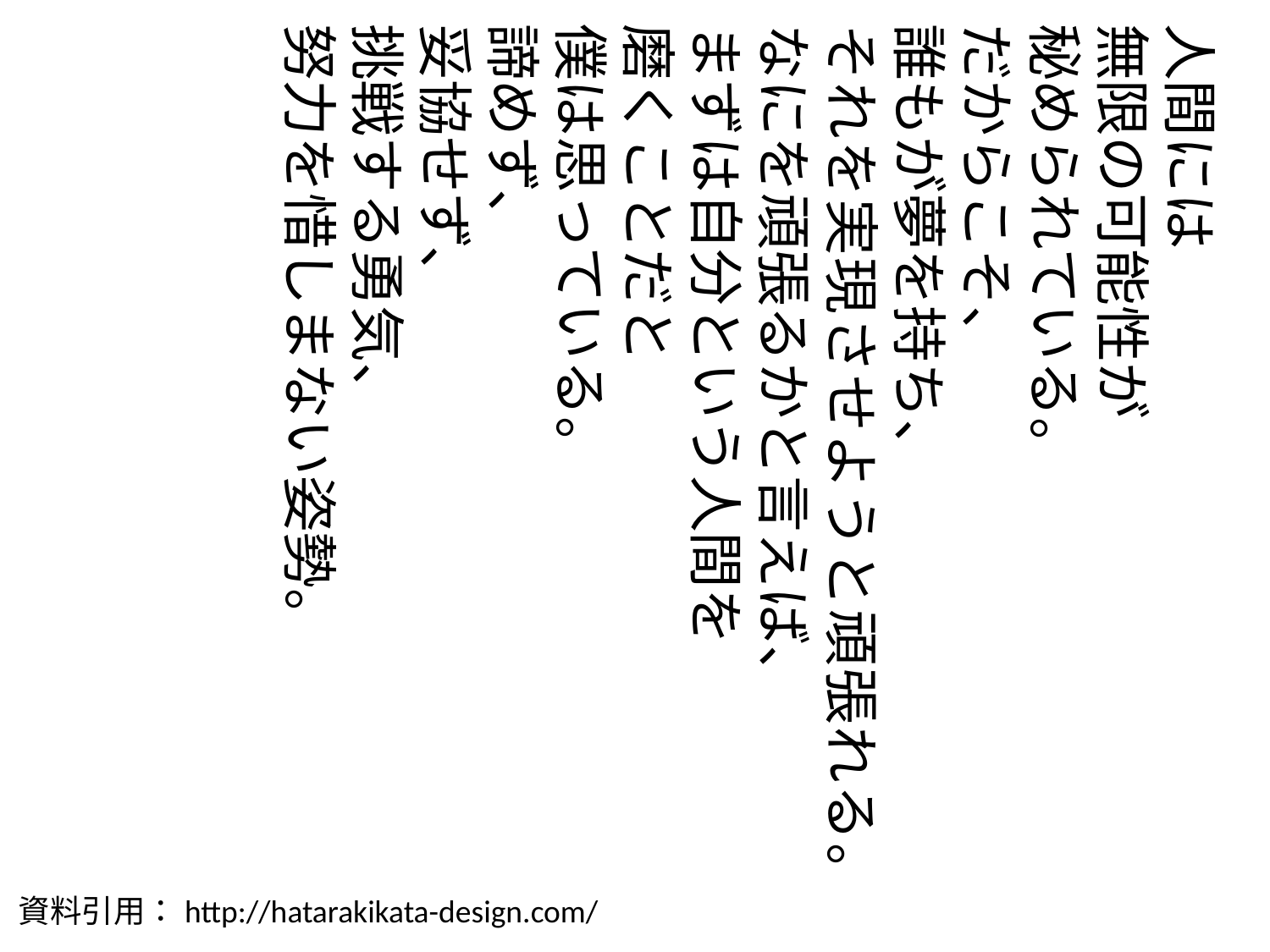

人間には
無限の可能性が
秘められている。
だからこそ、
誰もが夢を持ち、
それを実現させようと頑張れる。
なにを頑張るかと言えば、
まずは自分という人間を
磨くことだと
僕は思っている。
諦めず、
妥協せず、
挑戦する勇気、
努力を惜しまない姿勢。
資料引用：http://hatarakikata-design.com/